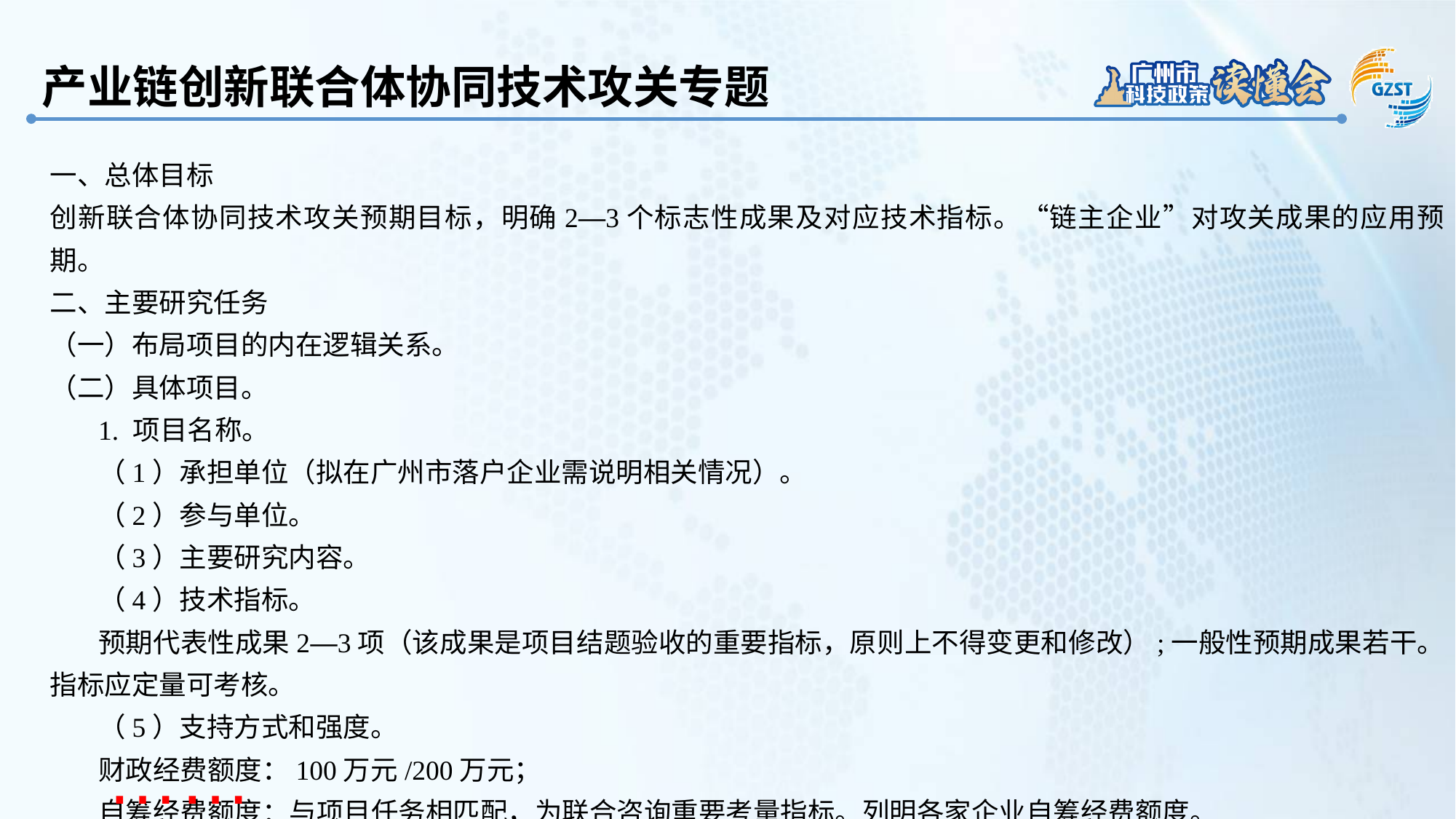

产业链创新联合体协同技术攻关专题
一、总体目标
创新联合体协同技术攻关预期目标，明确2—3个标志性成果及对应技术指标。“链主企业”对攻关成果的应用预期。
二、主要研究任务
（一）布局项目的内在逻辑关系。
（二）具体项目。
1. 项目名称。
（1）承担单位（拟在广州市落户企业需说明相关情况）。
（2）参与单位。
（3）主要研究内容。
（4）技术指标。
预期代表性成果2—3项（该成果是项目结题验收的重要指标，原则上不得变更和修改）;一般性预期成果若干。指标应定量可考核。
（5）支持方式和强度。
财政经费额度：100万元/200万元；
自筹经费额度：与项目任务相匹配，为联合咨询重要考量指标。列明各家企业自筹经费额度。

……